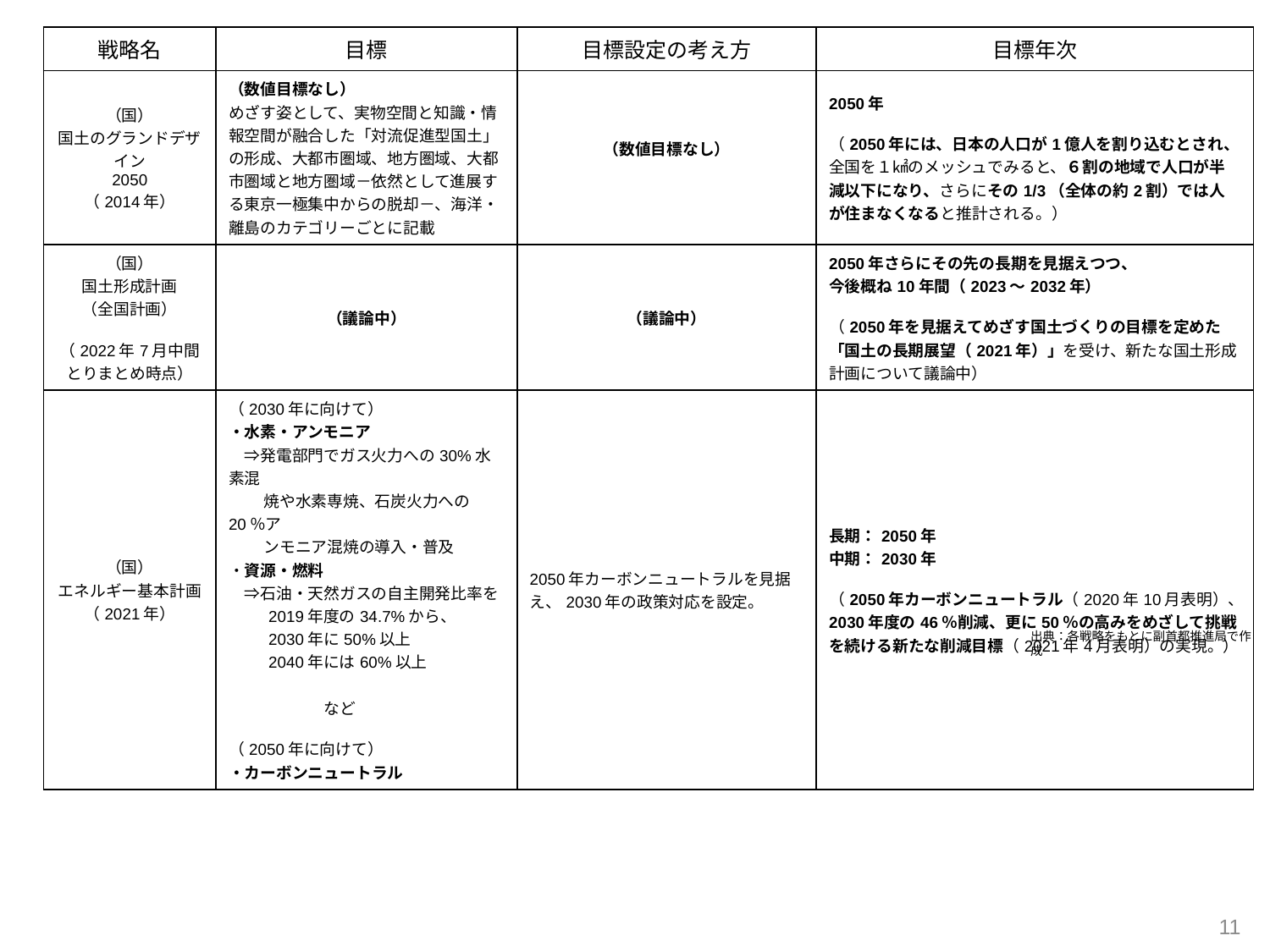

| 戦略名 | 目標 | 目標設定の考え方 | 目標年次 |
| --- | --- | --- | --- |
| （国） 国土のグランドデザイン 2050 （2014年） | （数値目標なし） めざす姿として、実物空間と知識・情報空間が融合した「対流促進型国土」の形成、大都市圏域、地方圏域、大都市圏域と地方圏域－依然として進展する東京一極集中からの脱却－、海洋・離島のカテゴリーごとに記載 | （数値目標なし） | 2050年 （2050年には、日本の人口が1億人を割り込むとされ、全国を１㎢のメッシュでみると、６割の地域で人口が半減以下になり、さらにその1/3（全体の約2割）では人が住まなくなると推計される。） |
| （国） 国土形成計画 （全国計画） （2022年7月中間とりまとめ時点） | （議論中） | （議論中） | 2050年さらにその先の長期を見据えつつ、 今後概ね10年間（2023～2032年） （2050年を見据えてめざす国土づくりの目標を定めた「国土の長期展望（2021年）」を受け、新たな国土形成計画について議論中） |
| （国） エネルギー基本計画 （2021年） | （2030年に向けて） ・水素・アンモニア 　⇒発電部門でガス火力への30%水素混 　　 焼や水素専焼、石炭火力への20％ア 　　 ンモニア混焼の導入・普及 ・資源・燃料 　⇒石油・天然ガスの自主開発比率を 　　 2019年度の34.7%から、 　　 2030年に50%以上 　　 2040年には60%以上 　　　　　　　　　　　　　　　　　　　　　　　など （2050年に向けて） ・カーボンニュートラル | 2050年カーボンニュートラルを見据え、2030年の政策対応を設定。 | 長期：2050年 中期：2030年 （2050年カーボンニュートラル（2020年10月表明）、2030年度の46％削減、更に50％の高みをめざして挑戦を続ける新たな削減目標（2021年4月表明）の実現。） |
出典：各戦略をもとに副首都推進局で作成
11